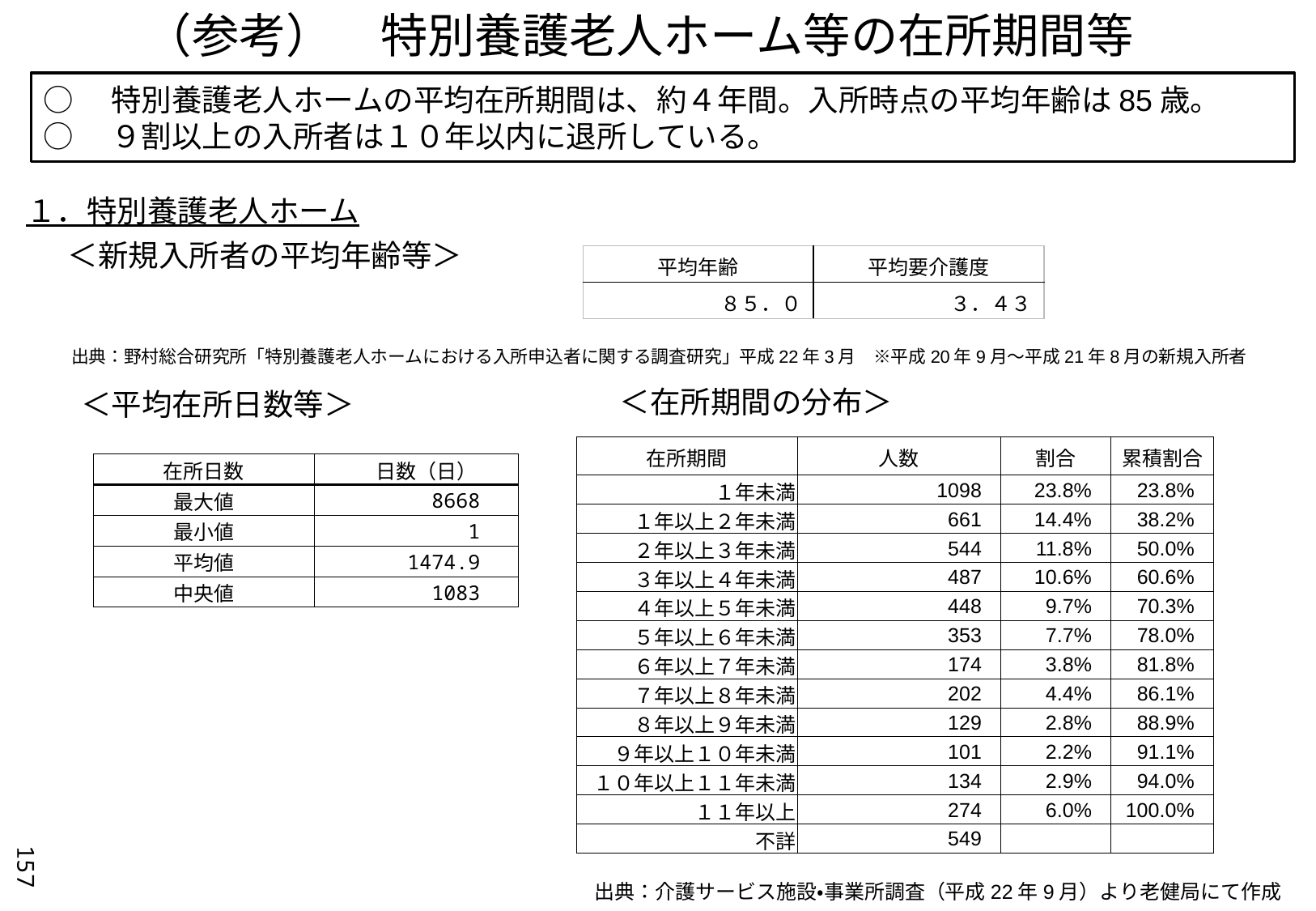

（参考）　特別養護老人ホーム等の在所期間等
○　特別養護老人ホームの平均在所期間は、約４年間。入所時点の平均年齢は85歳。
○　９割以上の入所者は１０年以内に退所している。
１．特別養護老人ホーム
＜新規入所者の平均年齢等＞

| 平均年齢 | 平均要介護度 |
| --- | --- |
| ８５．０ | ３．４３ |
出典：野村総合研究所「特別養護老人ホームにおける入所申込者に関する調査研究」平成22年3月　※平成20年9月～平成21年8月の新規入所者
＜在所期間の分布＞
＜平均在所日数等＞
|  |  |
| --- | --- |
| 在所日数 | 日数（日） |
| 最大値 | 8668 |
| 最小値 | 1 |
| 平均値 | 1474.9 |
| 中央値 | 1083 |
| 在所期間 | 人数 | 割合 | 累積割合 |
| --- | --- | --- | --- |
| １年未満 | 1098 | 23.8% | 23.8% |
| １年以上２年未満 | 661 | 14.4% | 38.2% |
| ２年以上３年未満 | 544 | 11.8% | 50.0% |
| ３年以上４年未満 | 487 | 10.6% | 60.6% |
| ４年以上５年未満 | 448 | 9.7% | 70.3% |
| ５年以上６年未満 | 353 | 7.7% | 78.0% |
| ６年以上７年未満 | 174 | 3.8% | 81.8% |
| ７年以上８年未満 | 202 | 4.4% | 86.1% |
| ８年以上９年未満 | 129 | 2.8% | 88.9% |
| ９年以上１０年未満 | 101 | 2.2% | 91.1% |
| １０年以上１１年未満 | 134 | 2.9% | 94.0% |
| １１年以上 | 274 | 6.0% | 100.0% |
| 不詳 | 549 |  |  |
157
出典：介護サービス施設・事業所調査（平成22年9月）より老健局にて作成